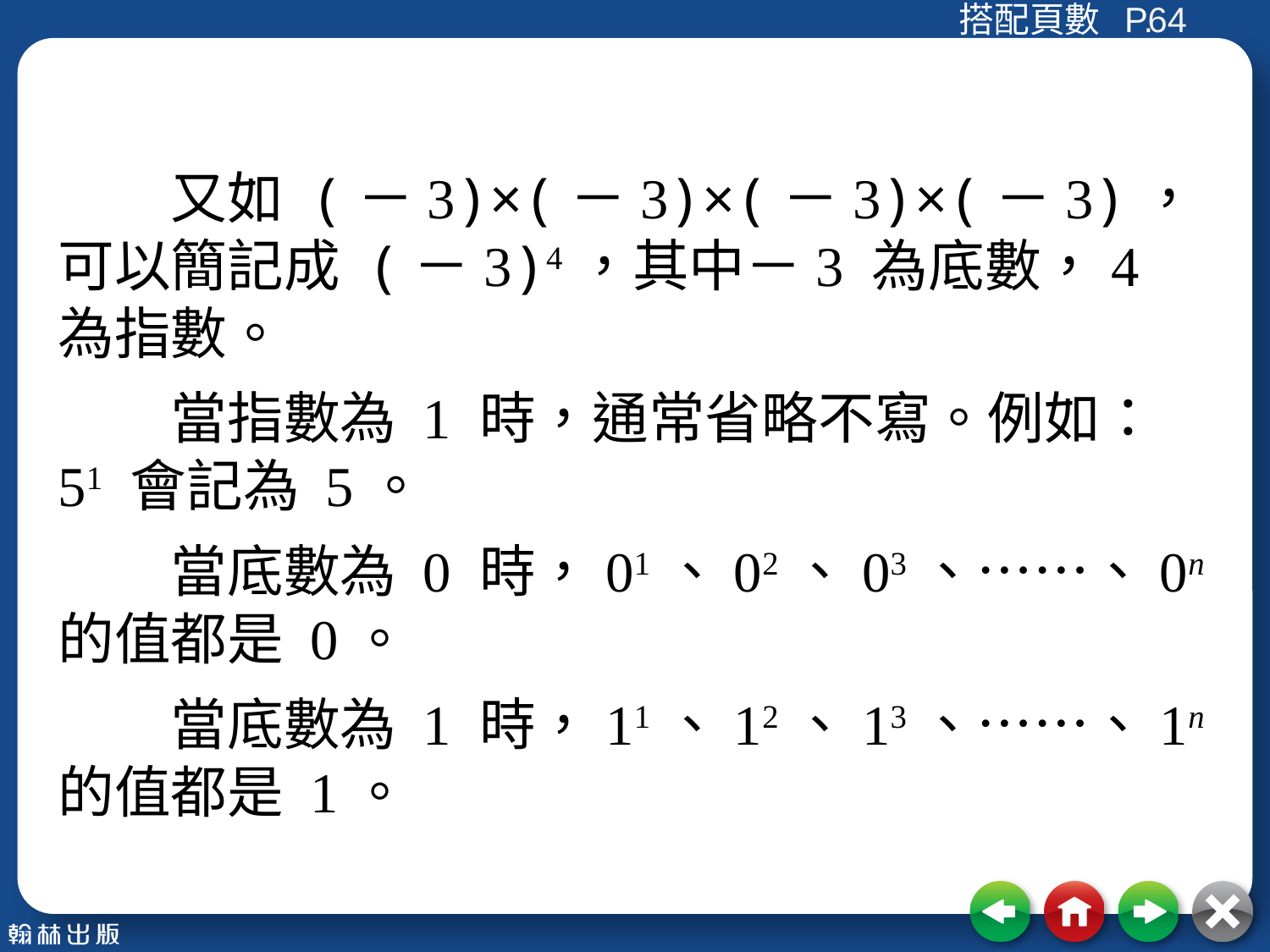

64
　　又如 (－3)×(－3)×(－3)×(－3)，可以簡記成 (－3)4，其中－3 為底數，4 為指數。
　　當指數為 1 時，通常省略不寫。例如：51 會記為 5。
　　當底數為 0 時，01、02、03、⋯⋯、0n 的值都是 0。
　　當底數為 1 時，11、12、13、⋯⋯、1n 的值都是 1。